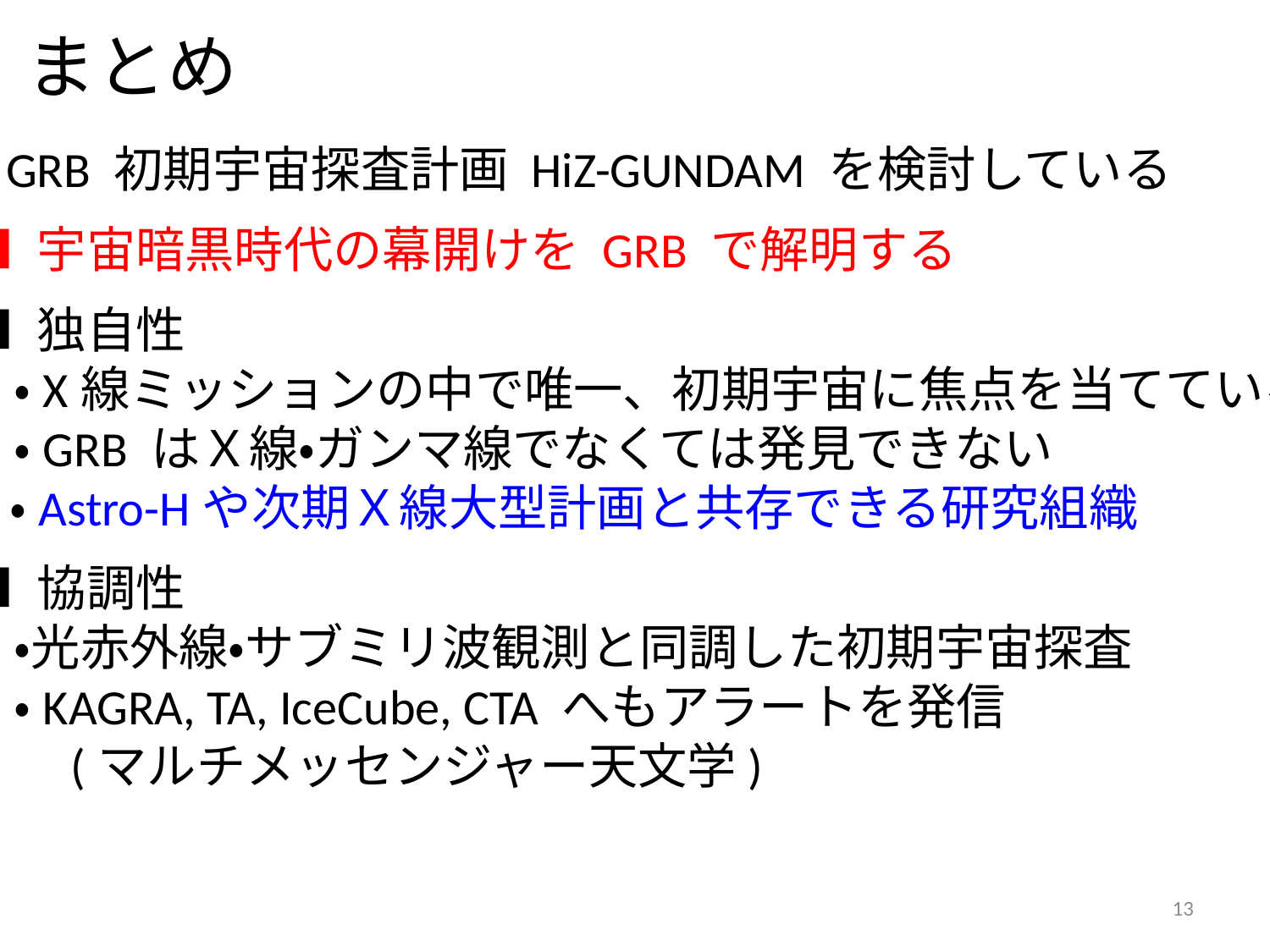

まとめ
■ GRB 初期宇宙探査計画 HiZ-GUNDAM を検討している

■ 宇宙暗黒時代の幕開けを GRB で解明する

■ 独自性
　・X線ミッションの中で唯一、初期宇宙に焦点を当てている
　・GRB はＸ線・ガンマ線でなくては発見できない
   ・Astro-Hや次期Ｘ線大型計画と共存できる研究組織

■ 協調性
　・光赤外線・サブミリ波観測と同調した初期宇宙探査
　・KAGRA, TA, IceCube, CTA へもアラートを発信
   　(マルチメッセンジャー天文学)
13